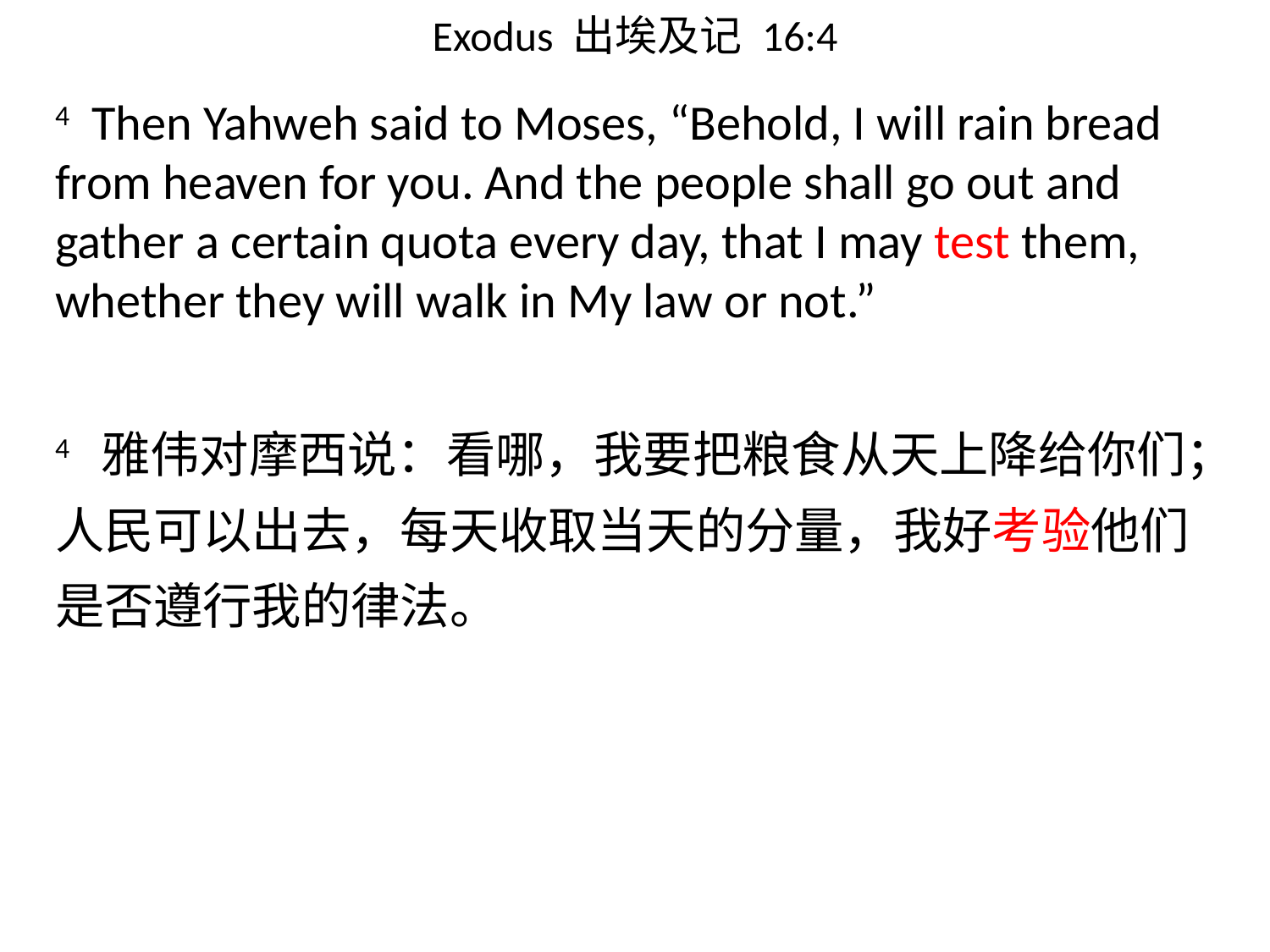

# Exodus 出埃及记 16:4
4  Then Yahweh said to Moses, “Behold, I will rain bread from heaven for you. And the people shall go out and gather a certain quota every day, that I may test them, whether they will walk in My law or not.”

4   雅伟对摩西说：看哪，我要把粮食从天上降给你们；人民可以出去，每天收取当天的分量，我好考验他们是否遵行我的律法。